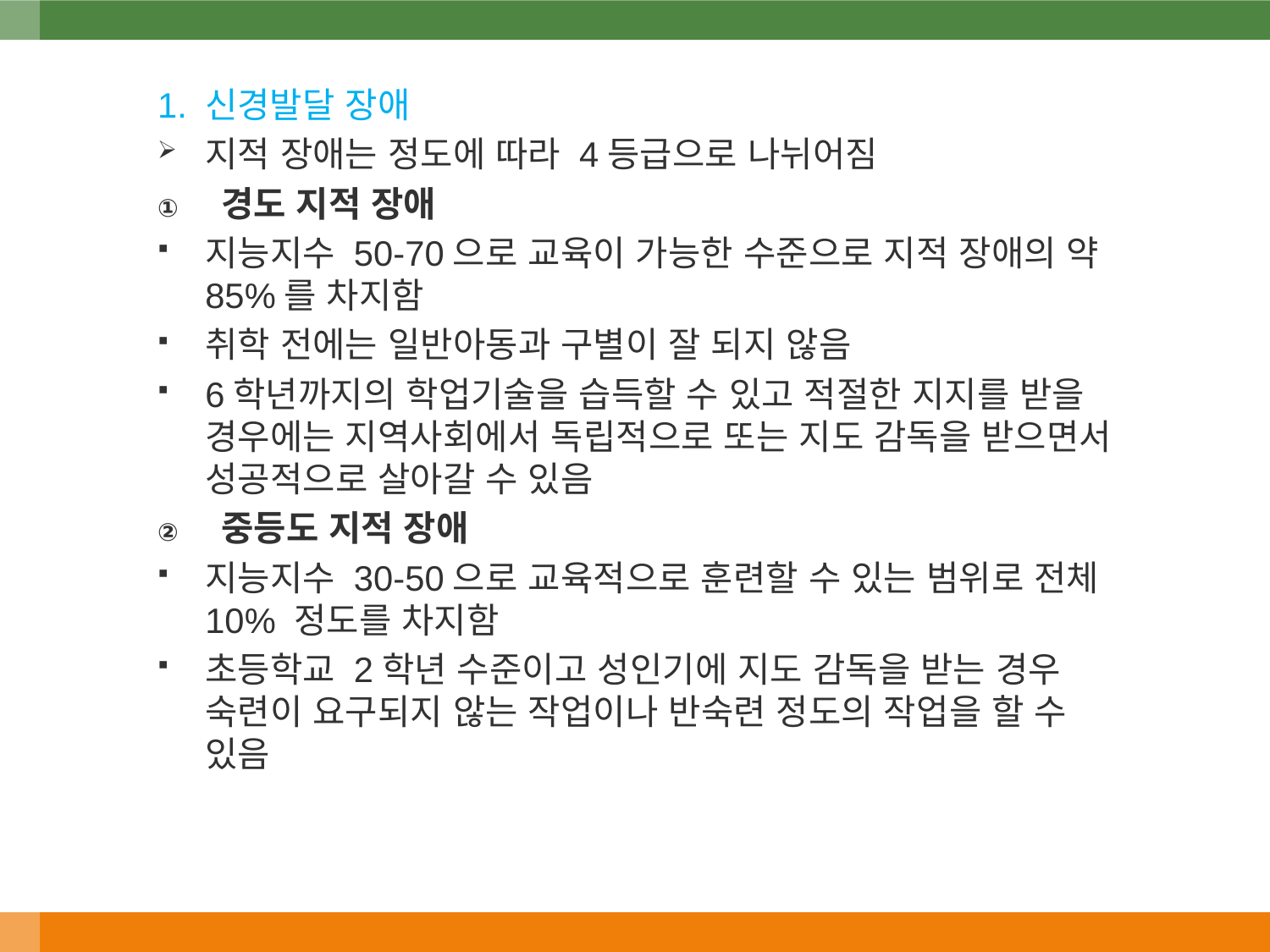

1. 신경발달 장애
지적 장애는 정도에 따라 4등급으로 나뉘어짐
경도 지적 장애
지능지수 50-70으로 교육이 가능한 수준으로 지적 장애의 약 85%를 차지함
취학 전에는 일반아동과 구별이 잘 되지 않음
6학년까지의 학업기술을 습득할 수 있고 적절한 지지를 받을 경우에는 지역사회에서 독립적으로 또는 지도 감독을 받으면서 성공적으로 살아갈 수 있음
중등도 지적 장애
지능지수 30-50으로 교육적으로 훈련할 수 있는 범위로 전체 10% 정도를 차지함
초등학교 2학년 수준이고 성인기에 지도 감독을 받는 경우 숙련이 요구되지 않는 작업이나 반숙련 정도의 작업을 할 수 있음